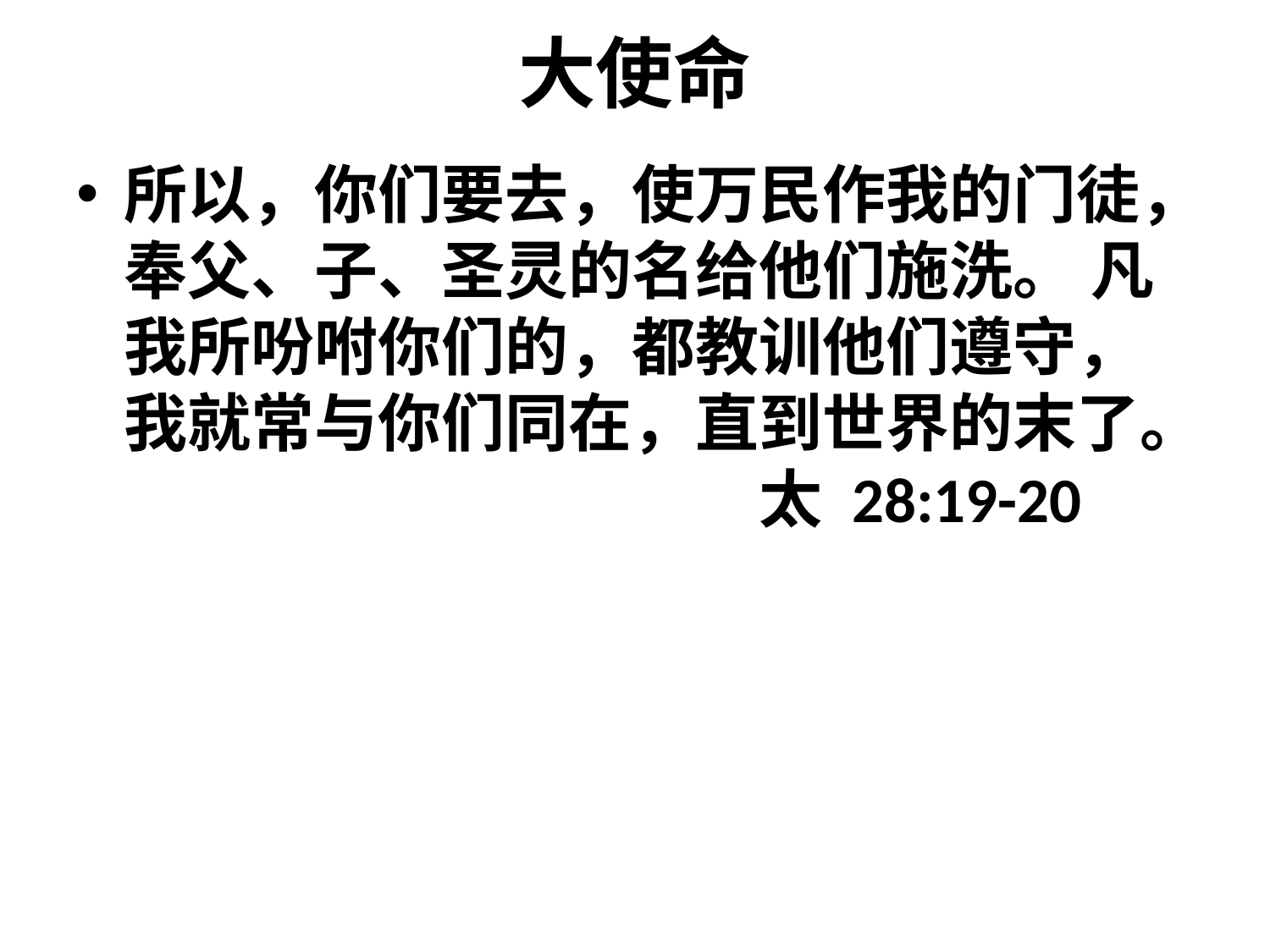

# 大使命
所以，你们要去，使万民作我的门徒，奉父、子、圣灵的名给他们施洗。 凡我所吩咐你们的，都教训他们遵守，我就常与你们同在，直到世界的末了。					太 28:19-20